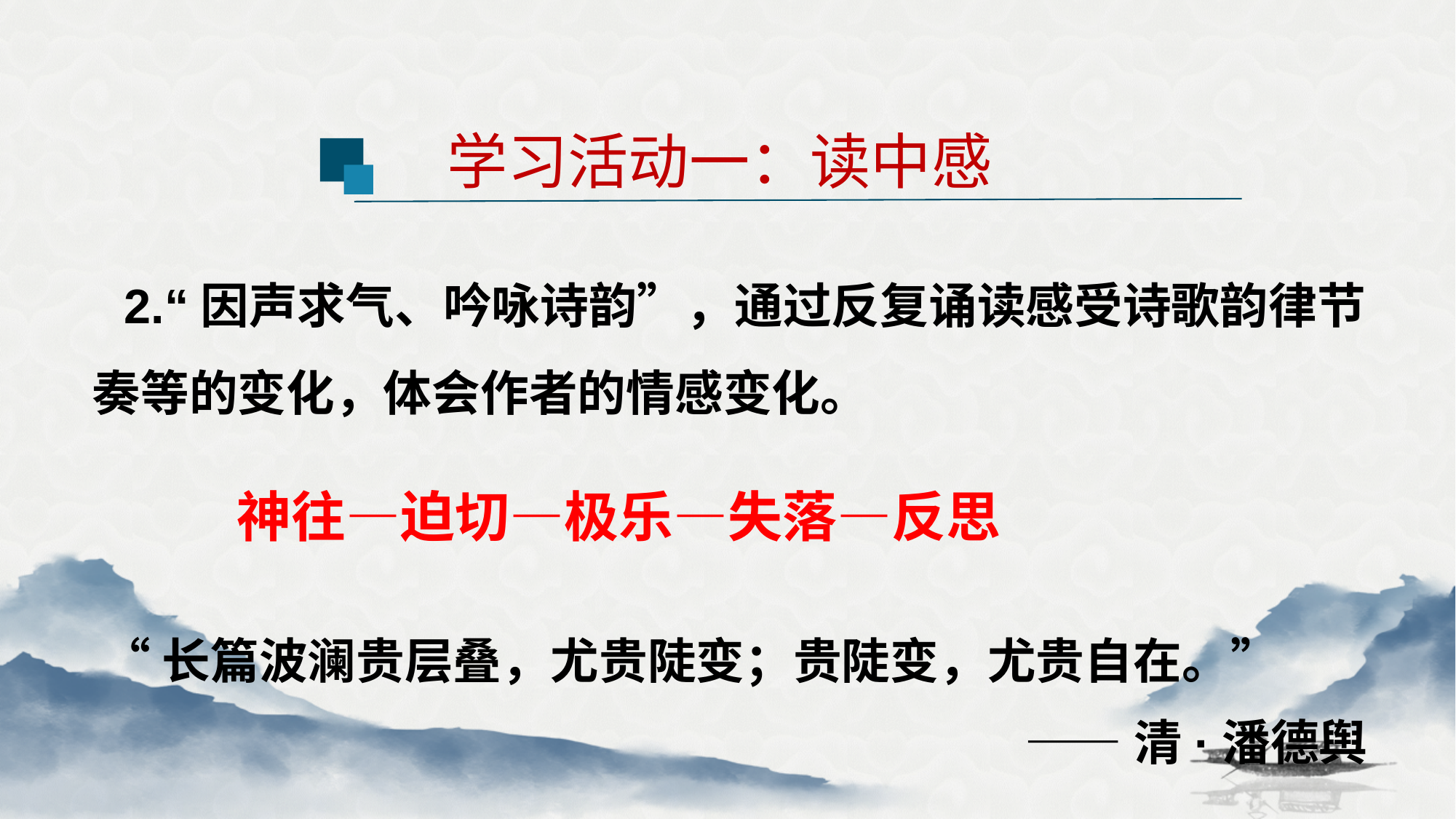

学习活动一：读中感

2.“因声求气、吟咏诗韵”，通过反复诵读感受诗歌韵律节奏等的变化，体会作者的情感变化。

神往—迫切—极乐—失落—反思
  “长篇波澜贵层叠，尤贵陡变；贵陡变，尤贵自在。”
——清·潘德舆